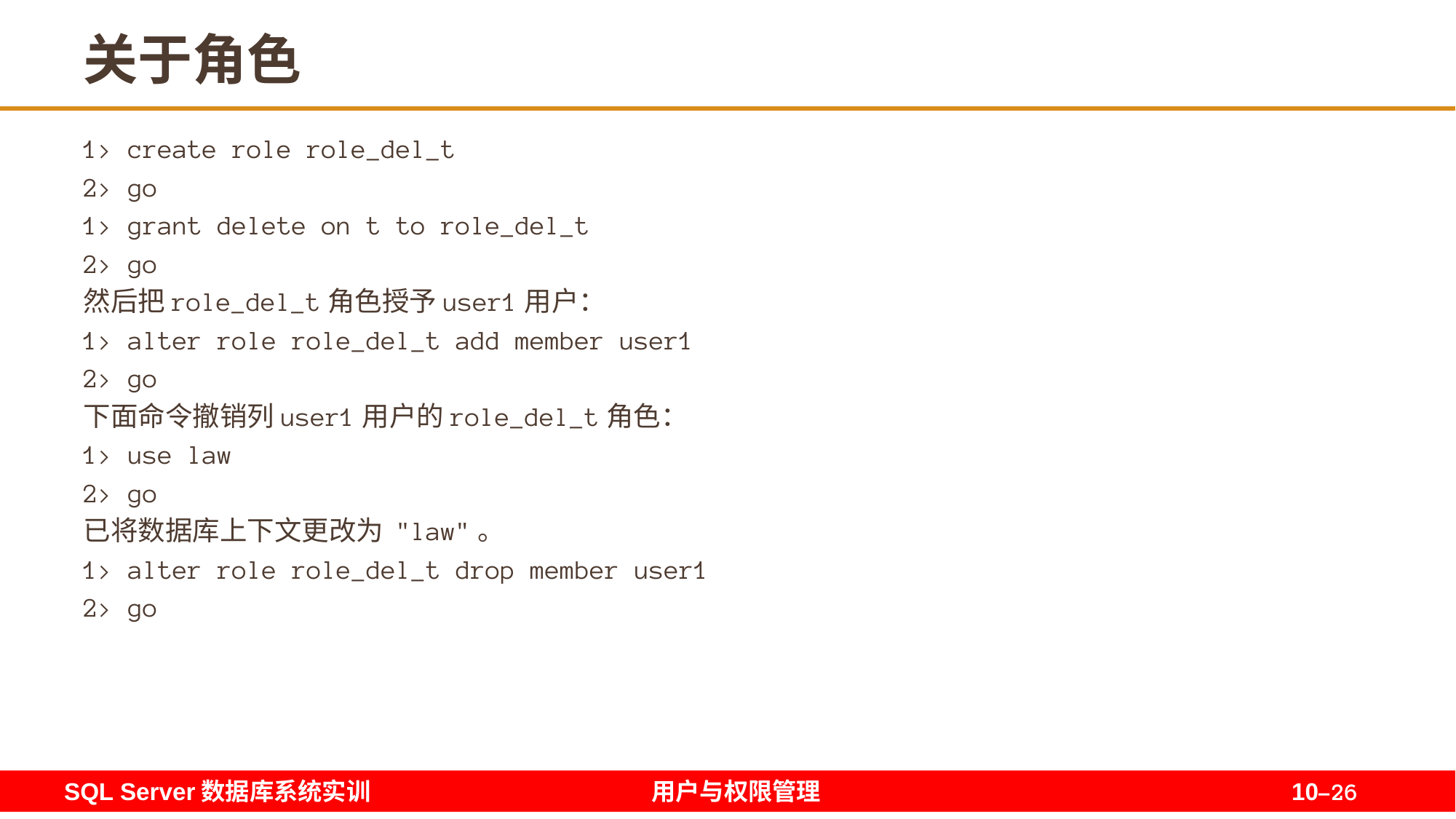

26
# 关于角色
1> create role role_del_t
2> go
1> grant delete on t to role_del_t
2> go
然后把role_del_t角色授予user1用户：
1> alter role role_del_t add member user1
2> go
下面命令撤销列user1用户的role_del_t角色：
1> use law
2> go
已将数据库上下文更改为 "law"。
1> alter role role_del_t drop member user1
2> go